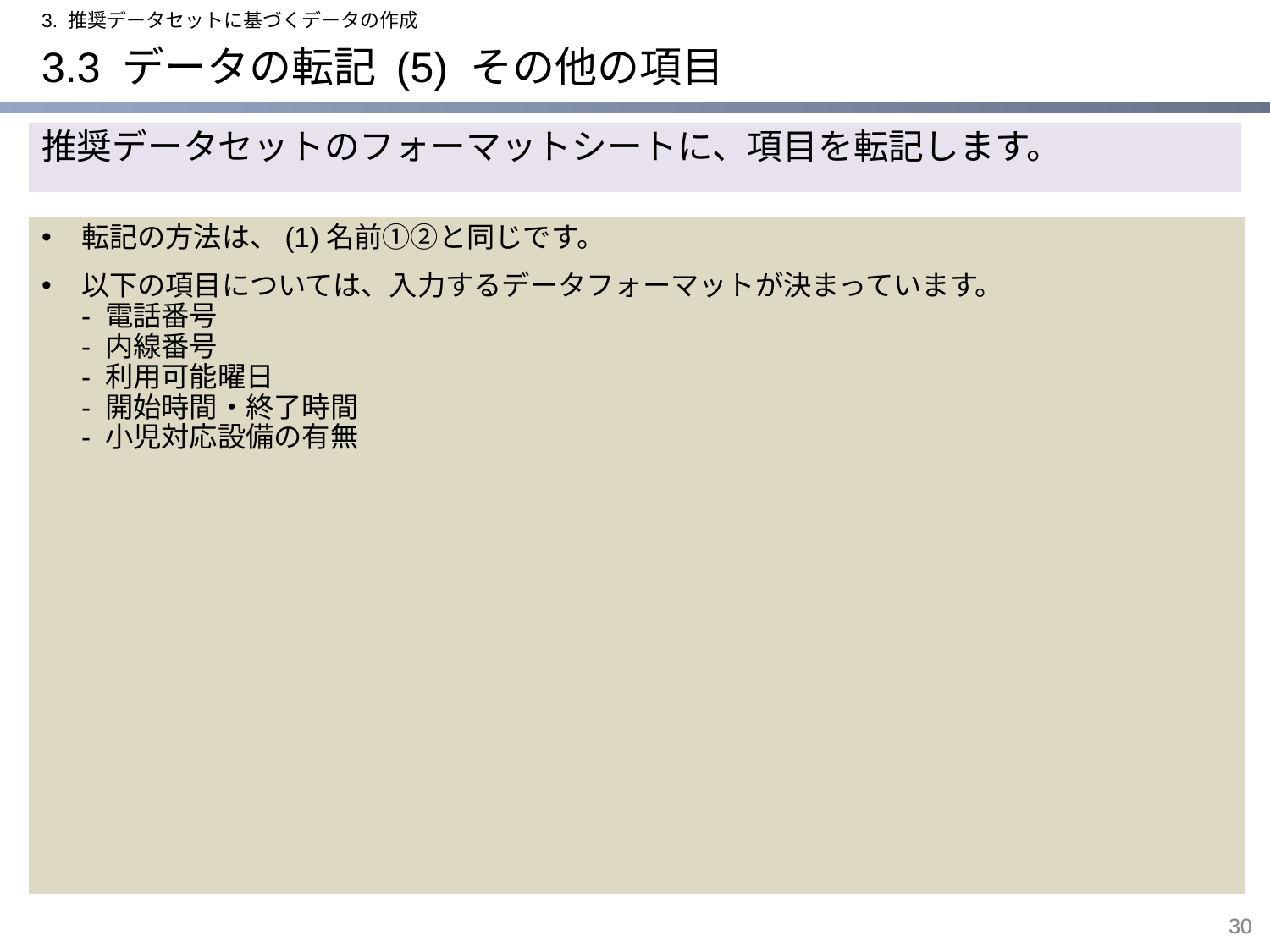

3. 推奨データセットに基づくデータの作成
# 3.3 データの転記 (5) その他の項目
推奨データセットのフォーマットシートに、項目を転記します。
転記の方法は、(1)名前①②と同じです。
以下の項目については、入力するデータフォーマットが決まっています。
- 電話番号
- 内線番号
- 利用可能曜日
- 開始時間・終了時間
- 小児対応設備の有無

30